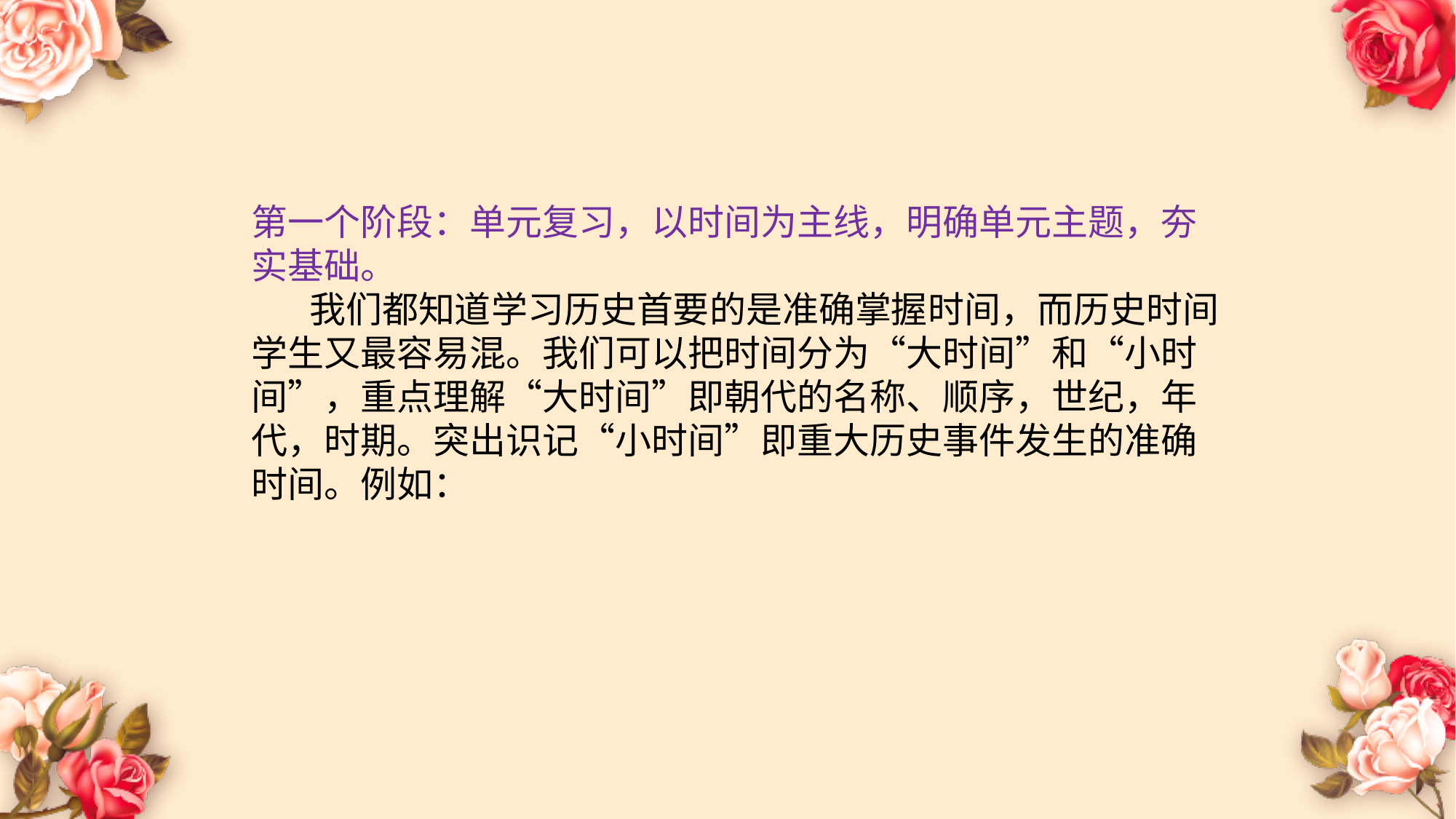

第一个阶段：单元复习，以时间为主线，明确单元主题，夯实基础。
      我们都知道学习历史首要的是准确掌握时间，而历史时间学生又最容易混。我们可以把时间分为“大时间”和“小时间”，重点理解“大时间”即朝代的名称、顺序，世纪，年代，时期。突出识记“小时间”即重大历史事件发生的准确时间。例如：